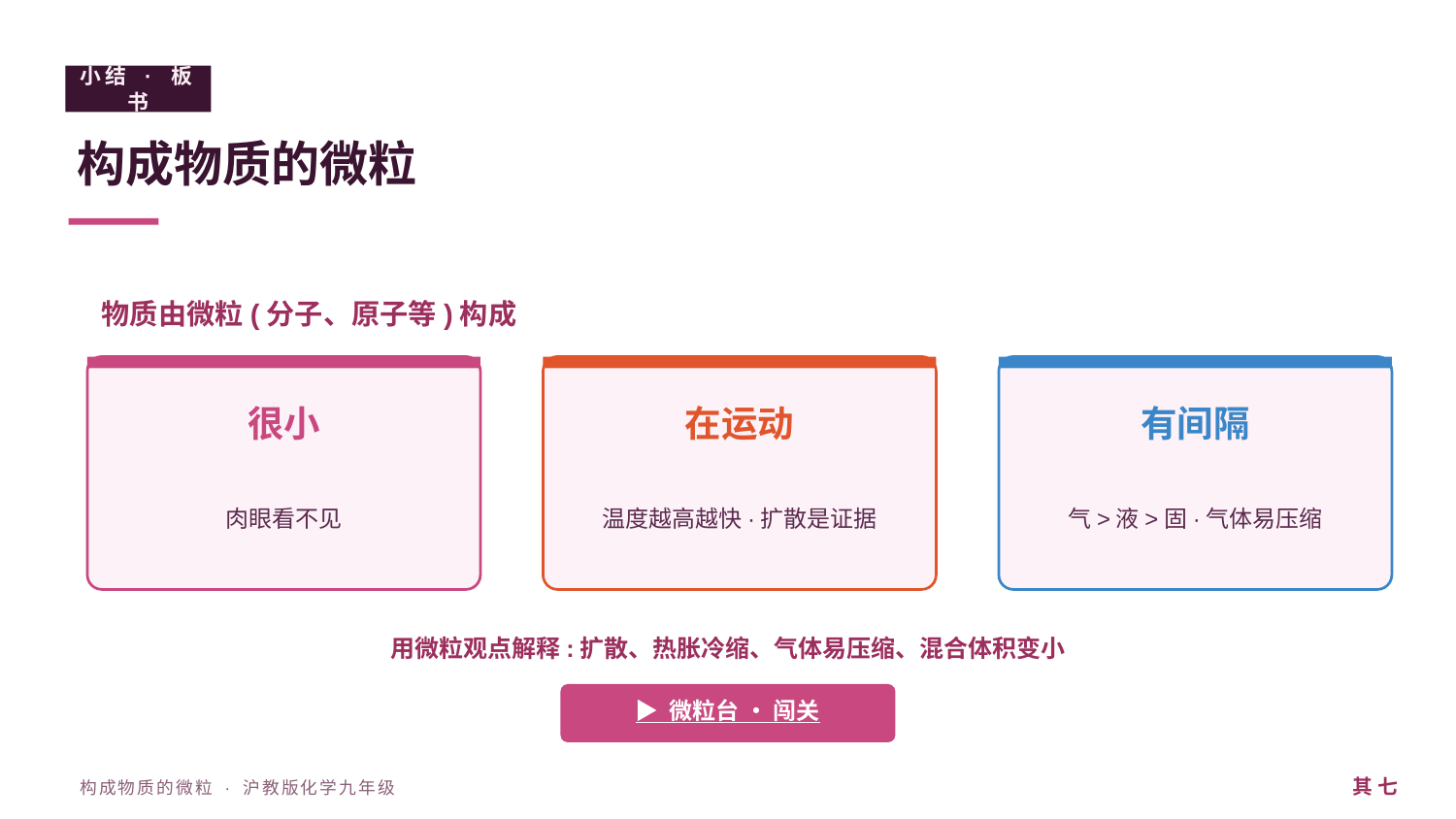

小结 · 板书

构成物质的微粒

物质由微粒(分子、原子等)构成

很小
在运动
有间隔
肉眼看不见
温度越高越快·扩散是证据
气>液>固·气体易压缩
用微粒观点解释:扩散、热胀冷缩、气体易压缩、混合体积变小
▶  微粒台 · 闯关

其 七
构成物质的微粒 · 沪教版化学九年级